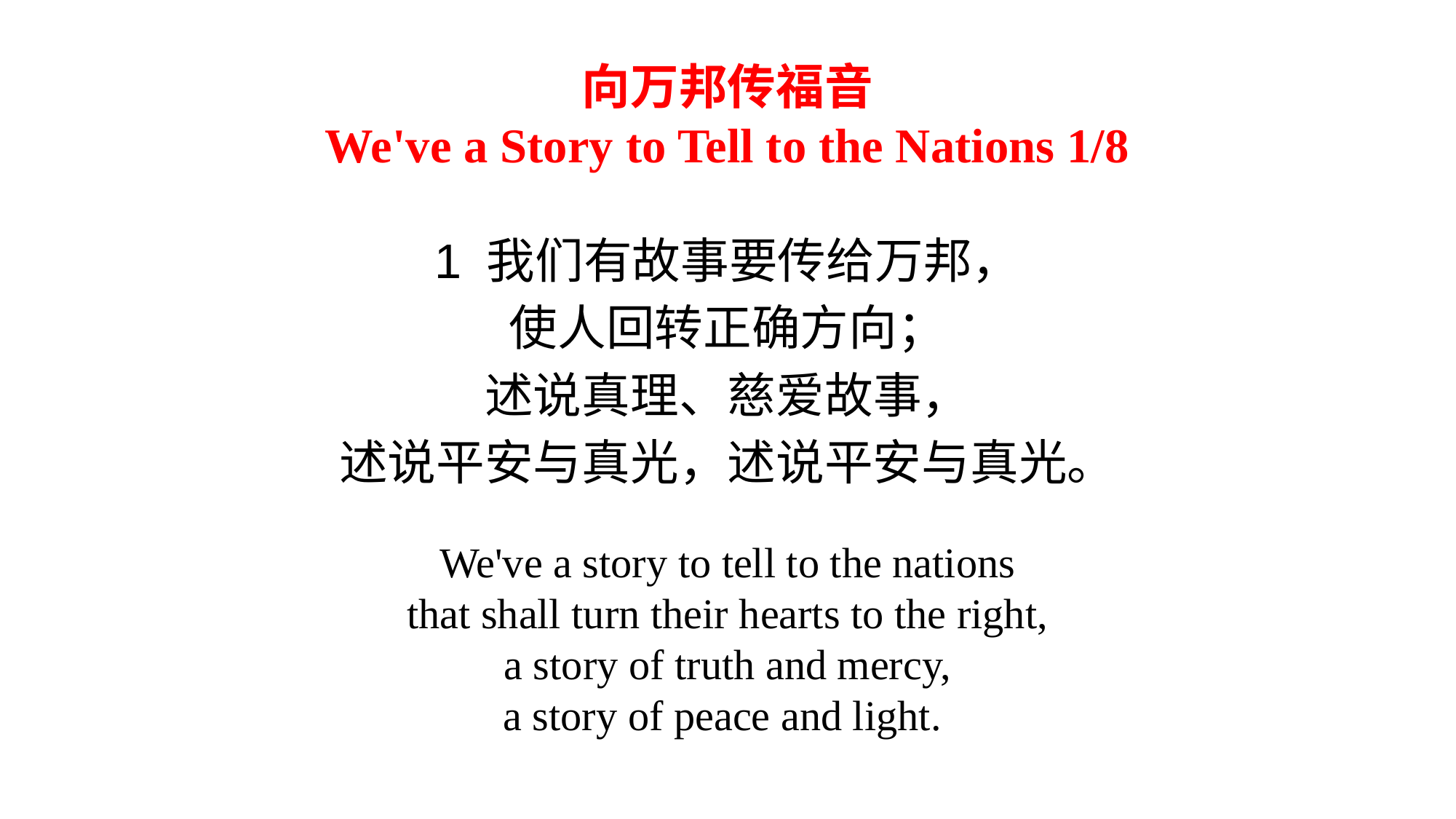

向万邦传福音
We've a Story to Tell to the Nations 1/8
1 我们有故事要传给万邦，
使人回转正确方向；
述说真理、慈爱故事，
述说平安与真光，述说平安与真光。

We've a story to tell to the nations
that shall turn their hearts to the right,
a story of truth and mercy,
a story of peace and light.